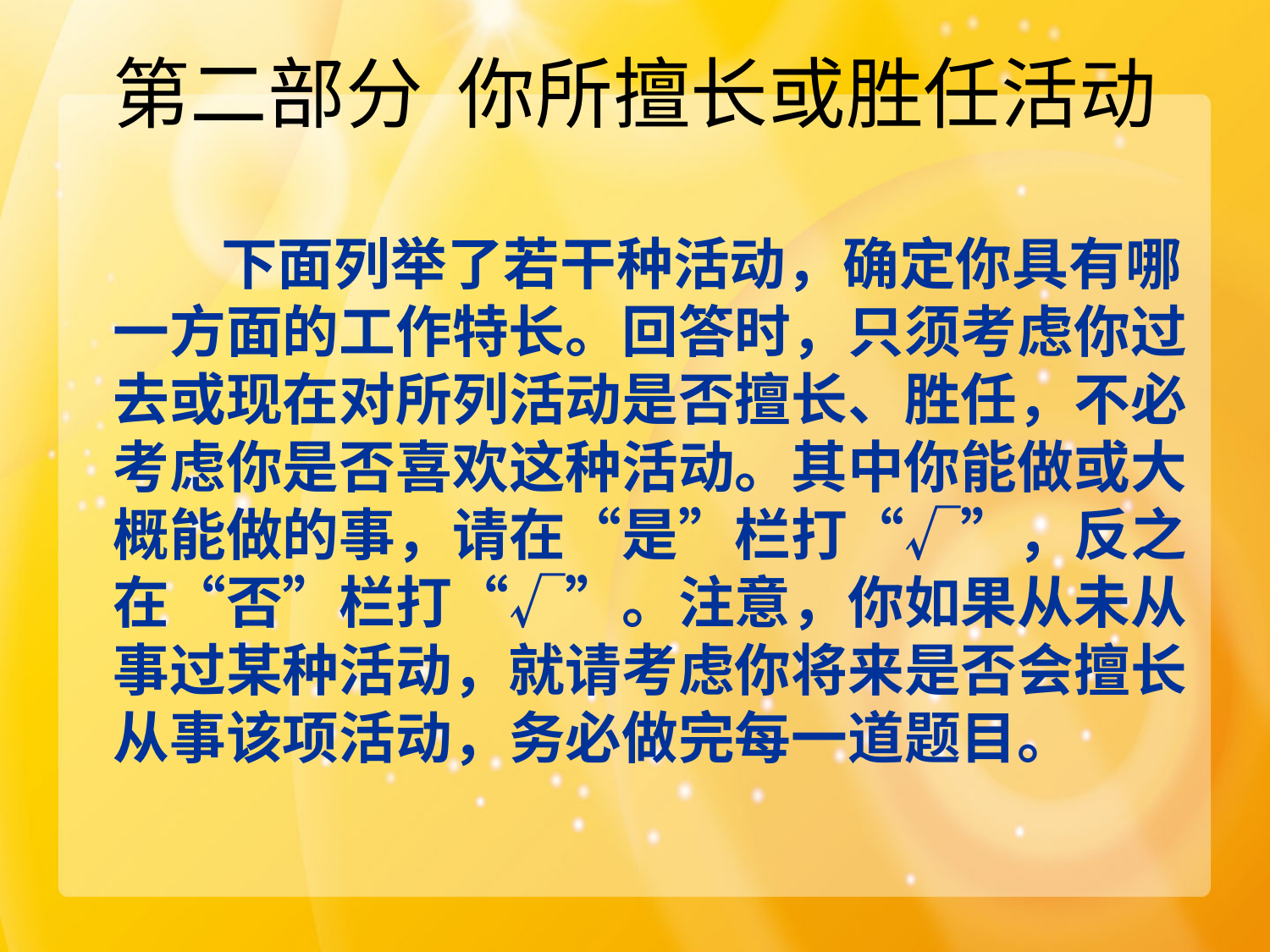

# 第二部分  你所擅长或胜任活动
           下面列举了若干种活动，确定你具有哪一方面的工作特长。回答时，只须考虑你过去或现在对所列活动是否擅长、胜任，不必考虑你是否喜欢这种活动。其中你能做或大概能做的事，请在“是”栏打“√”，反之在“否”栏打“√”。注意，你如果从未从事过某种活动，就请考虑你将来是否会擅长从事该项活动，务必做完每一道题目。